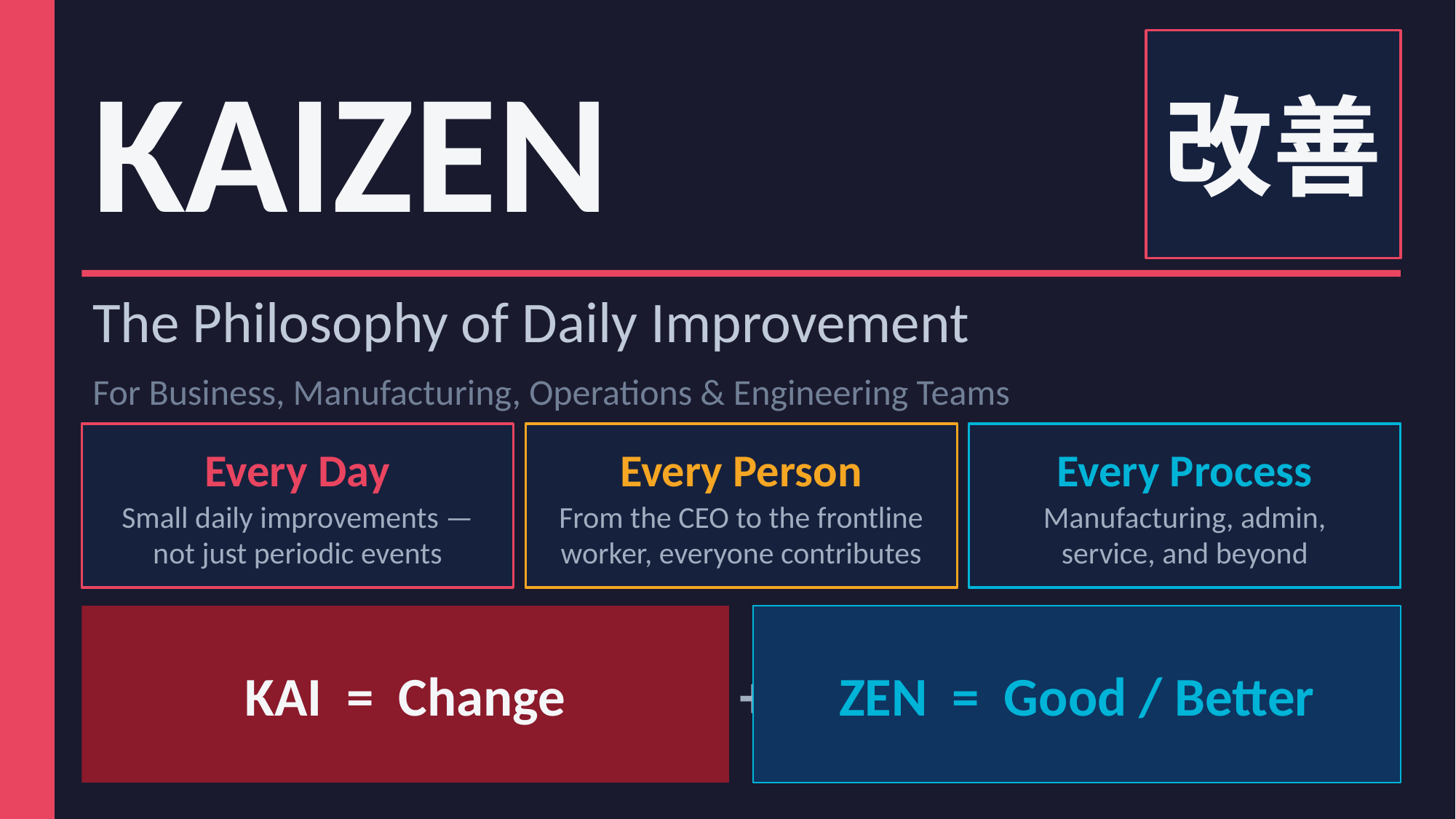

KAIZEN
改善

The Philosophy of Daily Improvement
For Business, Manufacturing, Operations & Engineering Teams
Every Day

Small daily improvements — not just periodic events
Every Person

From the CEO to the frontline worker, everyone contributes
Every Process

Manufacturing, admin, service, and beyond
KAI  =  Change
+
ZEN  =  Good / Better